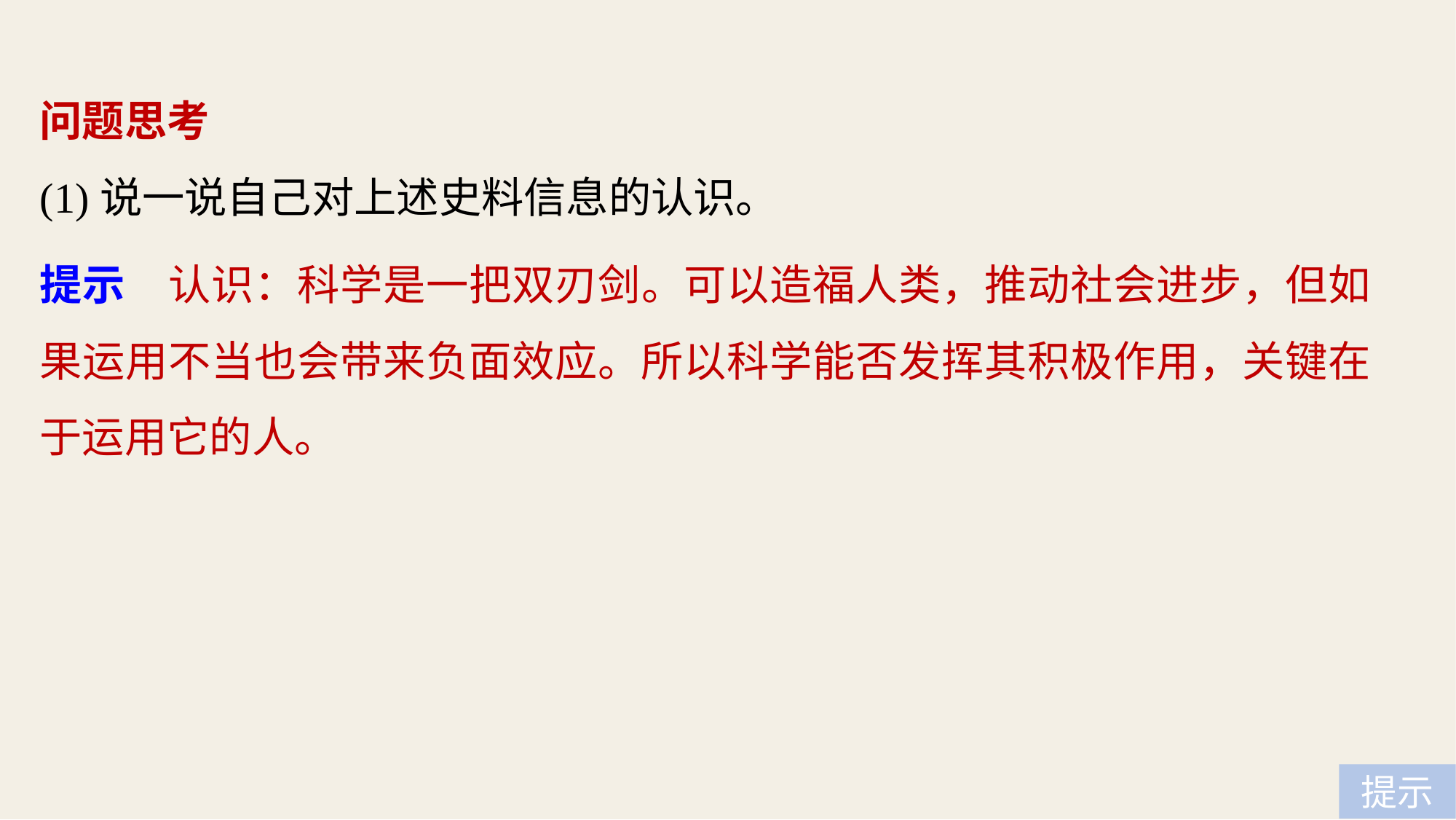

问题思考
(1)说一说自己对上述史料信息的认识。
提示　认识：科学是一把双刃剑。可以造福人类，推动社会进步，但如果运用不当也会带来负面效应。所以科学能否发挥其积极作用，关键在于运用它的人。
提示